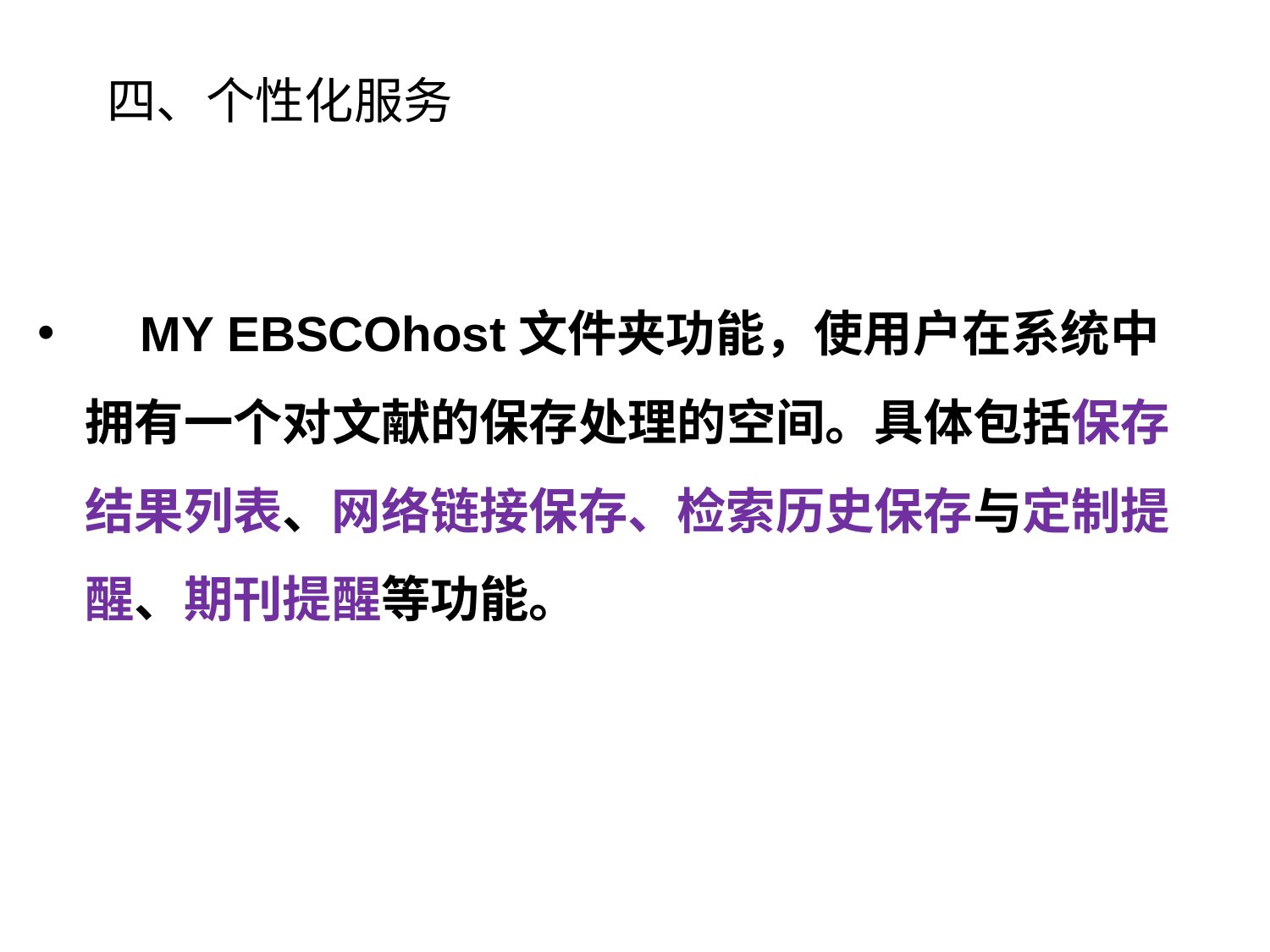

# 四、个性化服务
    MY EBSCOhost文件夹功能，使用户在系统中拥有一个对文献的保存处理的空间。具体包括保存结果列表、网络链接保存、检索历史保存与定制提醒、期刊提醒等功能。